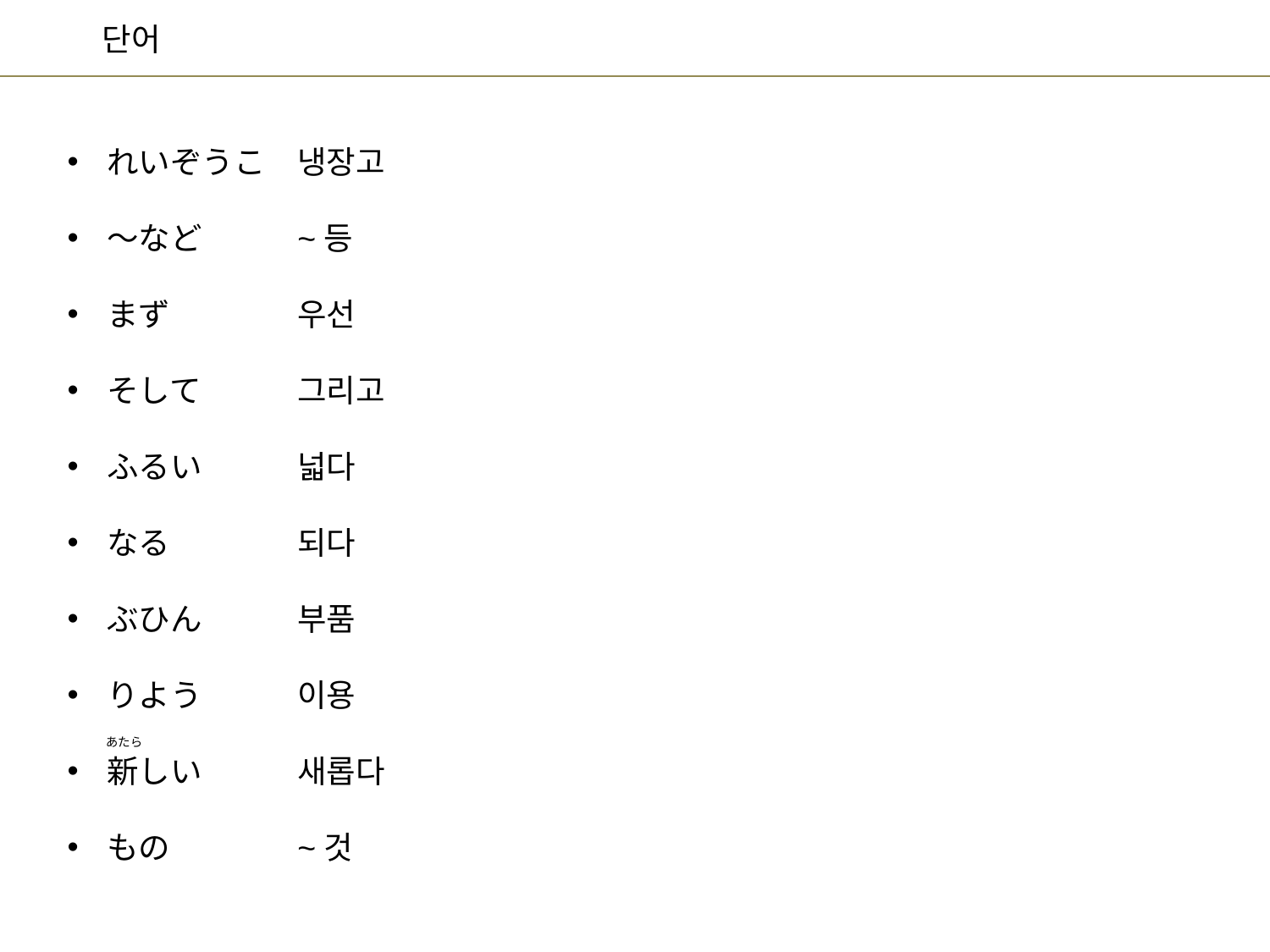

냉장고

~등

우선

그리고

넓다

되다

부품

이용

새롭다

~것
れいぞうこ

～など

まず

そして

ふるい

なる

ぶひん

りよう

新しい

もの
あたら